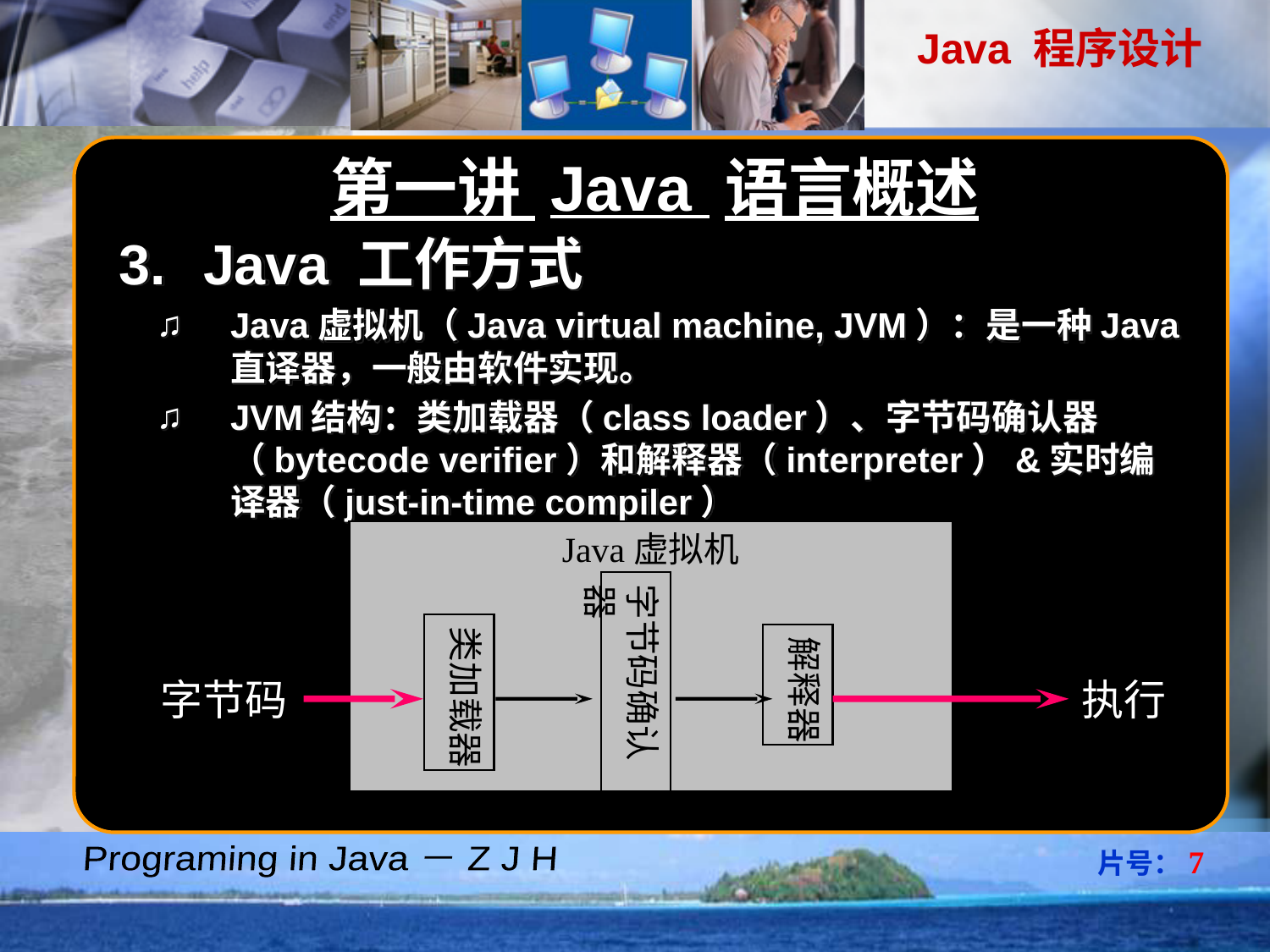

第一讲 Java 语言概述
Java 工作方式
Java虚拟机（Java virtual machine, JVM）：是一种Java直译器，一般由软件实现。
JVM结构：类加载器（class loader）、字节码确认器（bytecode verifier）和解释器（interpreter）&实时编译器（just-in-time compiler）
Java虚拟机

字节码确认器
类加载器
解释器
字节码
执行

片号：7